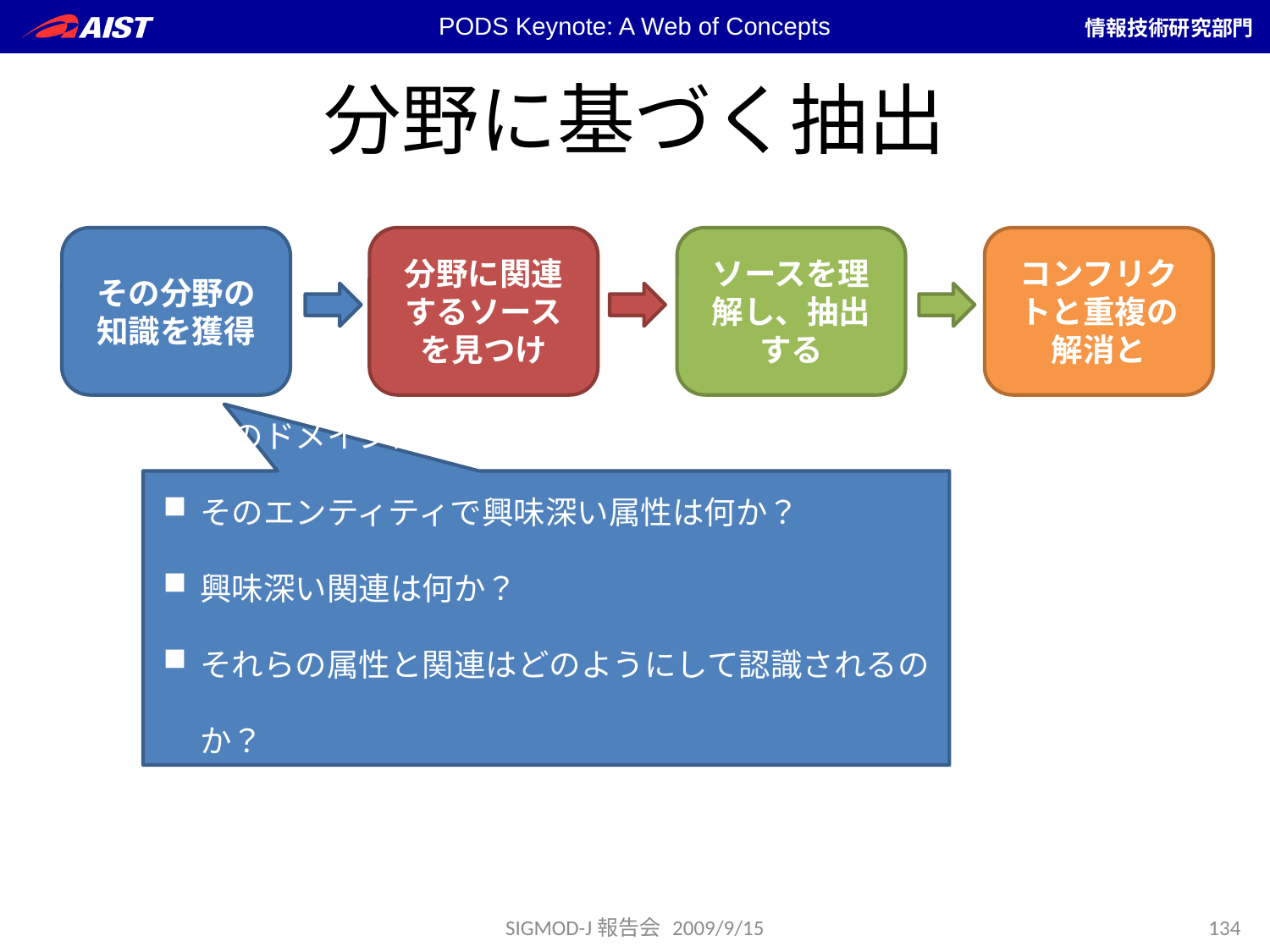

PODS Keynote: A Web of Concepts
# 分野に基づく抽出
その分野の
知識を獲得
分野に関連するソースを見つけ
ソースを理解し、抽出する
コンフリクトと重複の解消と

そのドメインはどのようなエンティティが大半か？
そのエンティティで興味深い属性は何か？
興味深い関連は何か？
それらの属性と関連はどのようにして認識されるのか？
SIGMOD-J報告会 2009/9/15
134